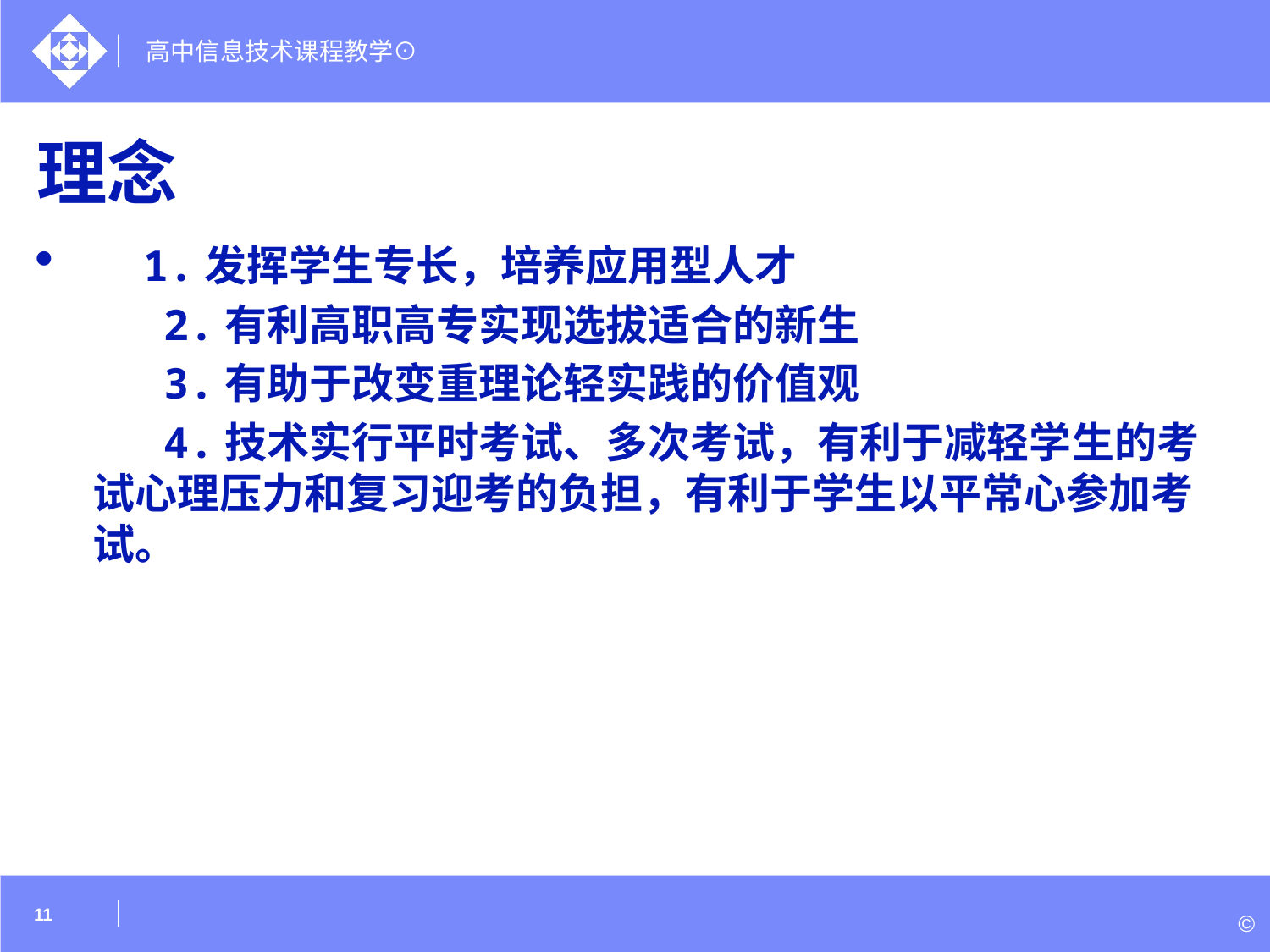

# 理念
  1.发挥学生专长，培养应用型人才
     2.有利高职高专实现选拔适合的新生
     3.有助于改变重理论轻实践的价值观
     4.技术实行平时考试、多次考试，有利于减轻学生的考试心理压力和复习迎考的负担，有利于学生以平常心参加考试。

11